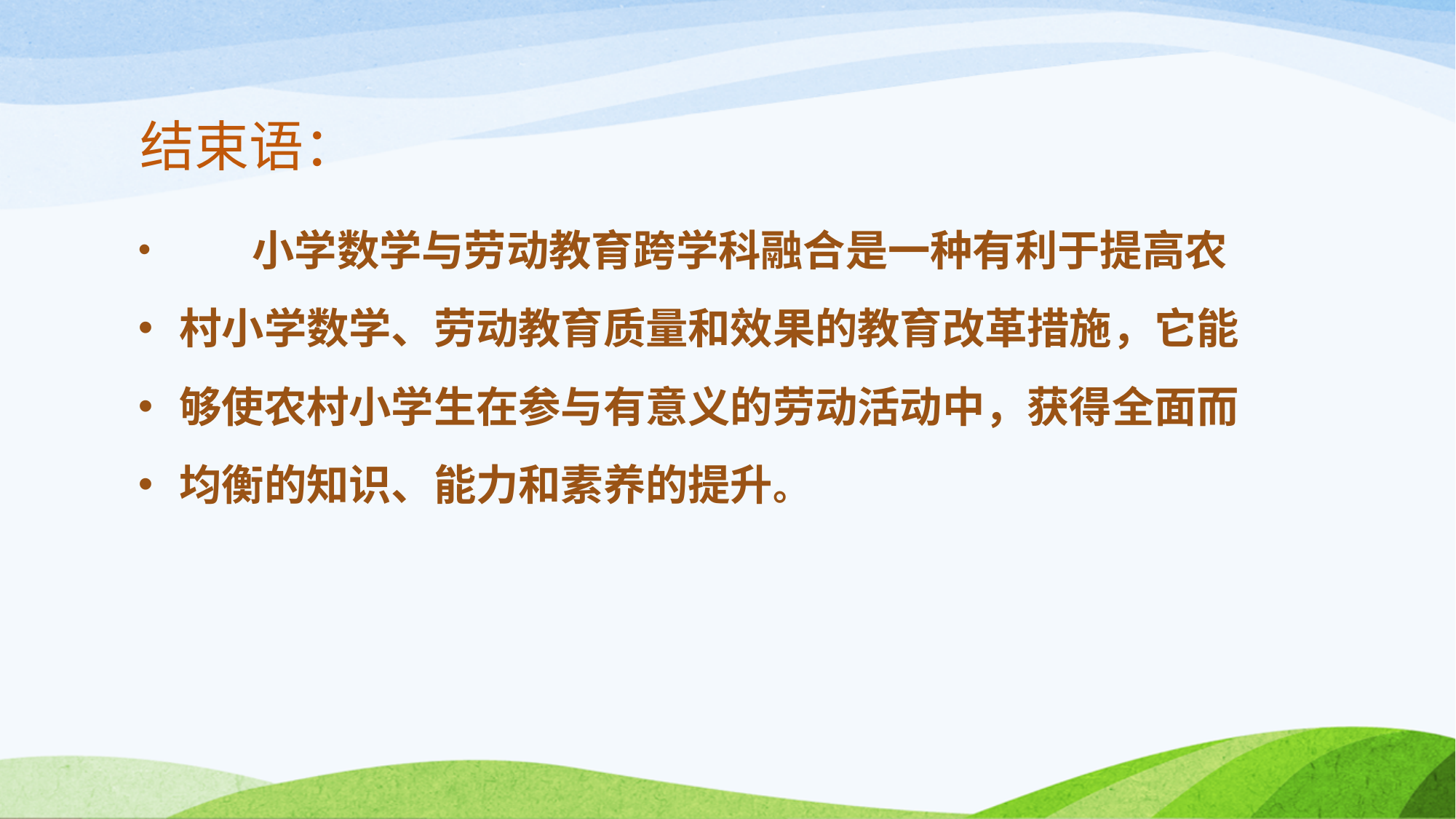

# 结束语：
　　小学数学与劳动教育跨学科融合是一种有利于提高农
村小学数学、劳动教育质量和效果的教育改革措施，它能
够使农村小学生在参与有意义的劳动活动中，获得全面而
均衡的知识、能力和素养的提升。